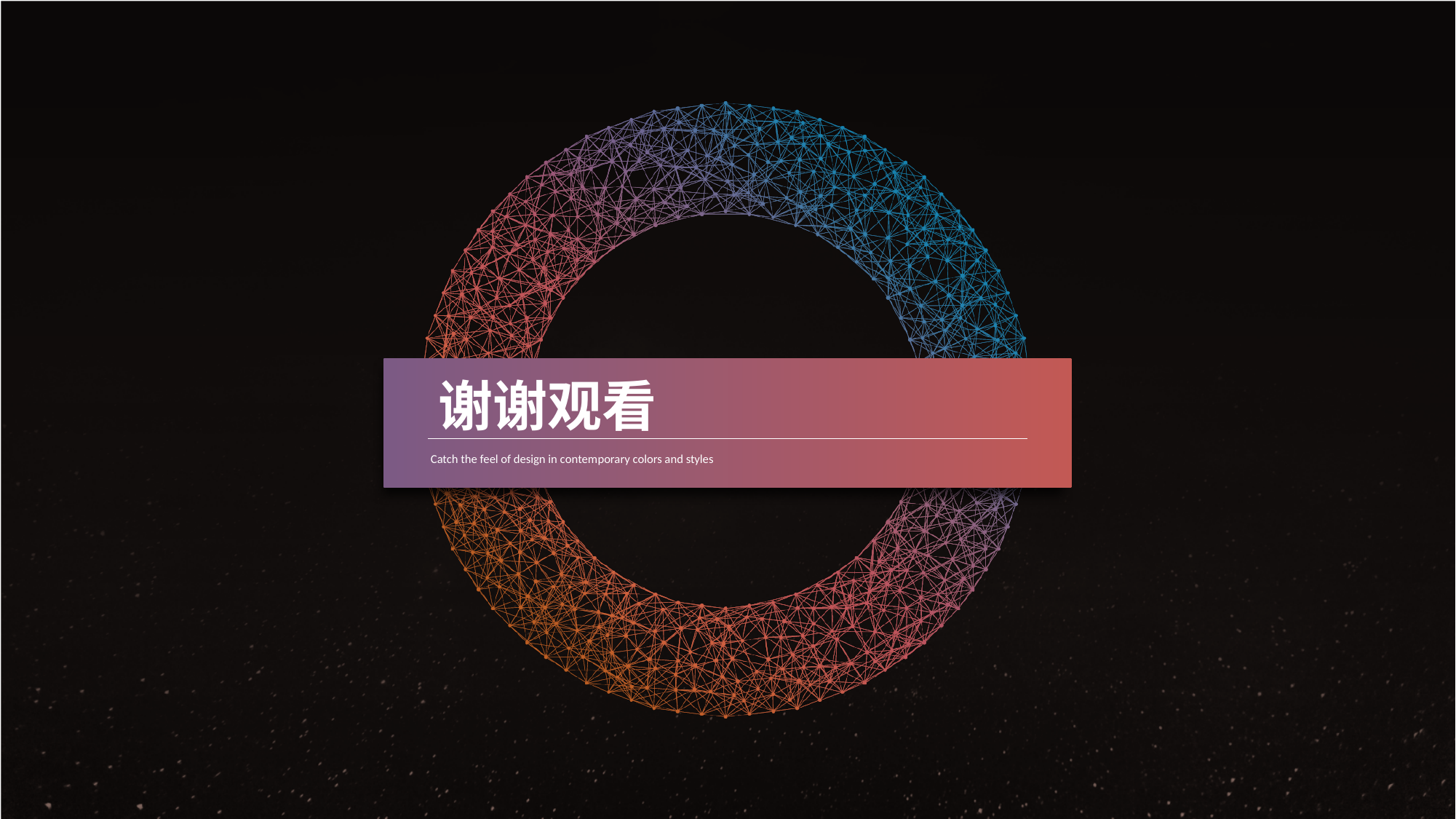

谢谢观看
Catch the feel of design in contemporary colors and styles